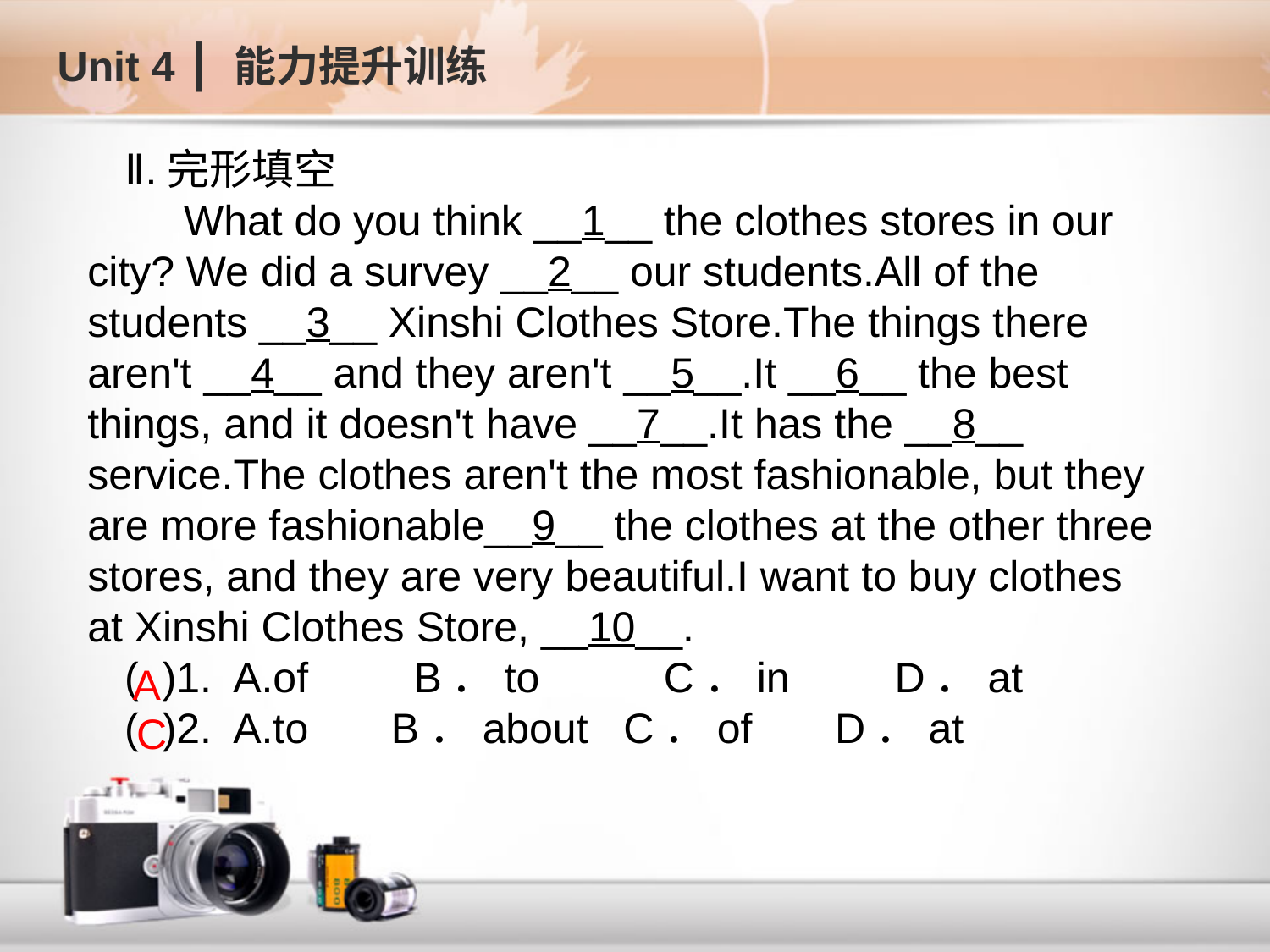

Unit 4 ┃ 能力提升训练
Ⅱ.完形填空
     What do you think __1__ the clothes stores in our city? We did a survey __2__ our students.All of the students __3__ Xinshi Clothes Store.The things there aren't __4__ and they aren't __5__.It __6__ the best things, and it doesn't have __7__.It has the __8__ service.The clothes aren't the most fashionable, but they are more fashionable__9__ the clothes at the other three stores, and they are very beautiful.I want to buy clothes at Xinshi Clothes Store, __10__.
(  )1.  A.of　　B．to　　  C．in　　D．at
(  )2.  A.to       B．about   C．of       D．at

 A
C